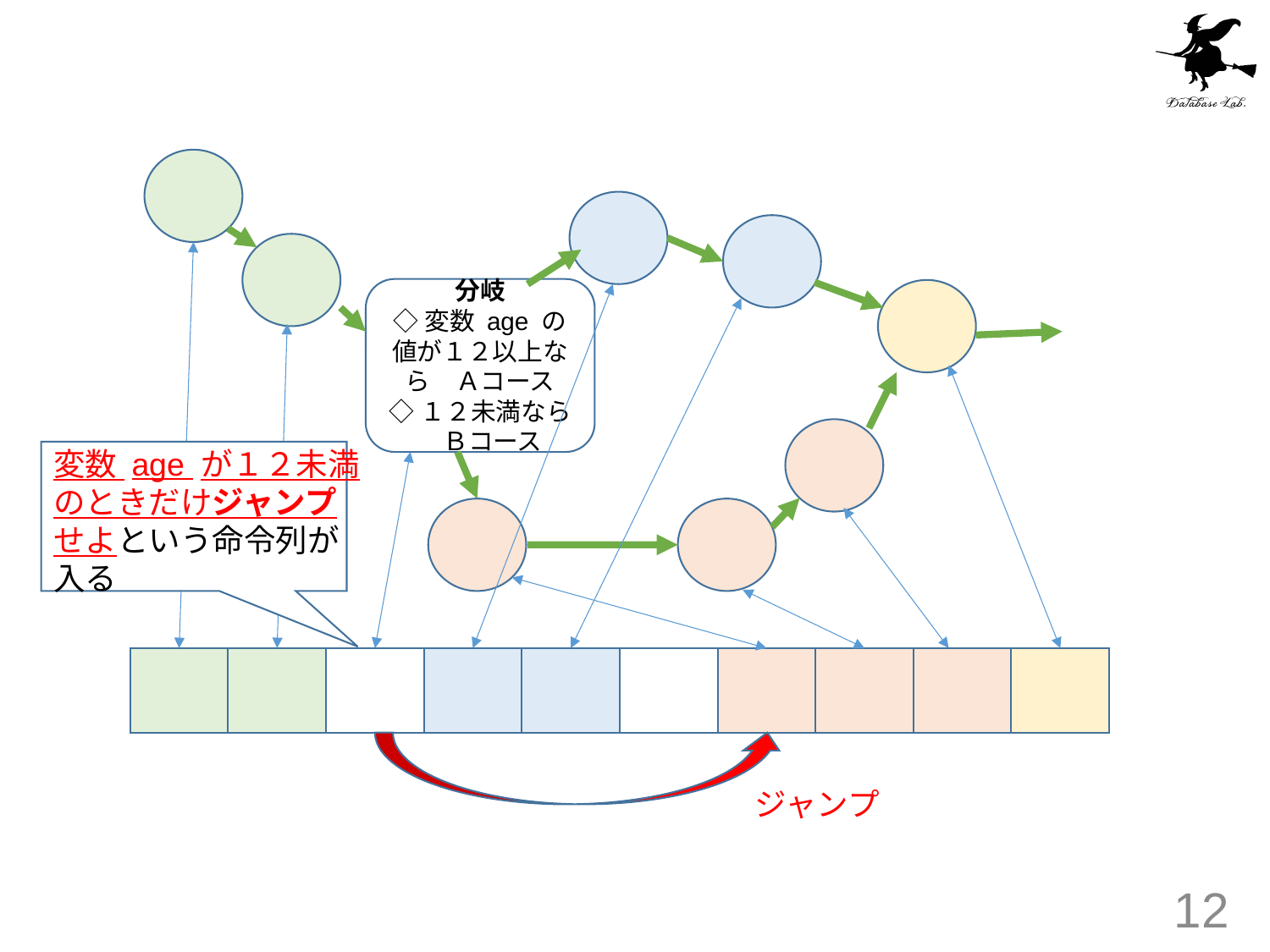

#

分岐
◇変数 age の値が１２以上なら　Ａコース
◇１２未満なら　Ｂコース

変数 age が１２未満
のときだけジャンプ
せよという命令列が
入る

ジャンプ
12